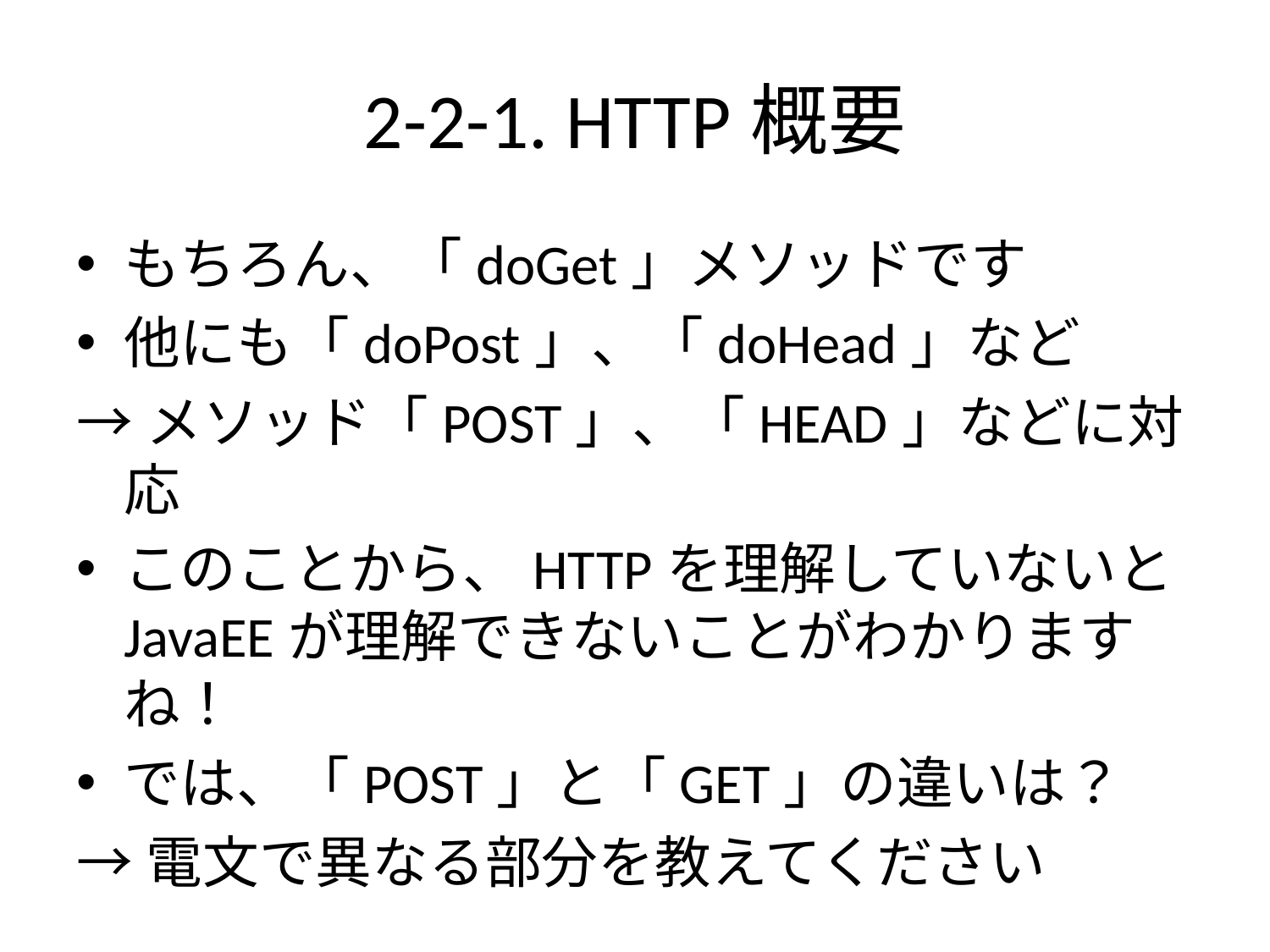

# 2-2-1. HTTP概要
もちろん、「doGet」メソッドです
他にも「doPost」、「doHead」など
→メソッド「POST」、「HEAD」などに対応
このことから、HTTPを理解していないとJavaEEが理解できないことがわかりますね！
では、「POST」と「GET」の違いは？
→電文で異なる部分を教えてください